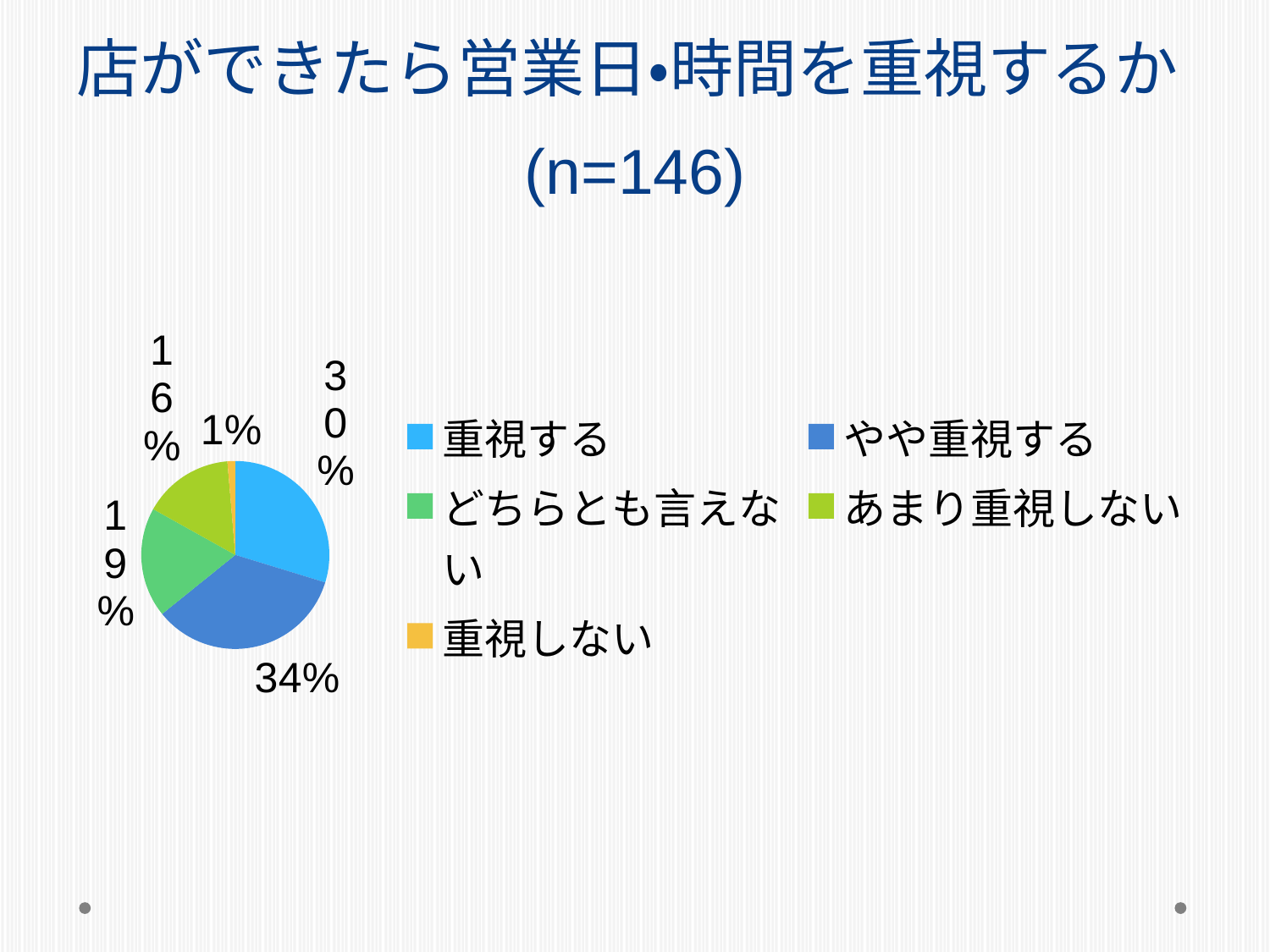

# 店ができたら営業日・時間を重視するか(n=146)

### Chart

| Category | 営業日・時間 |
|---|---|
| 重視する | 44.0 |
| やや重視する | 51.0 |
| どちらとも言えない | 28.0 |
| あまり重視しない | 23.0 |
| 重視しない | 2.0 |